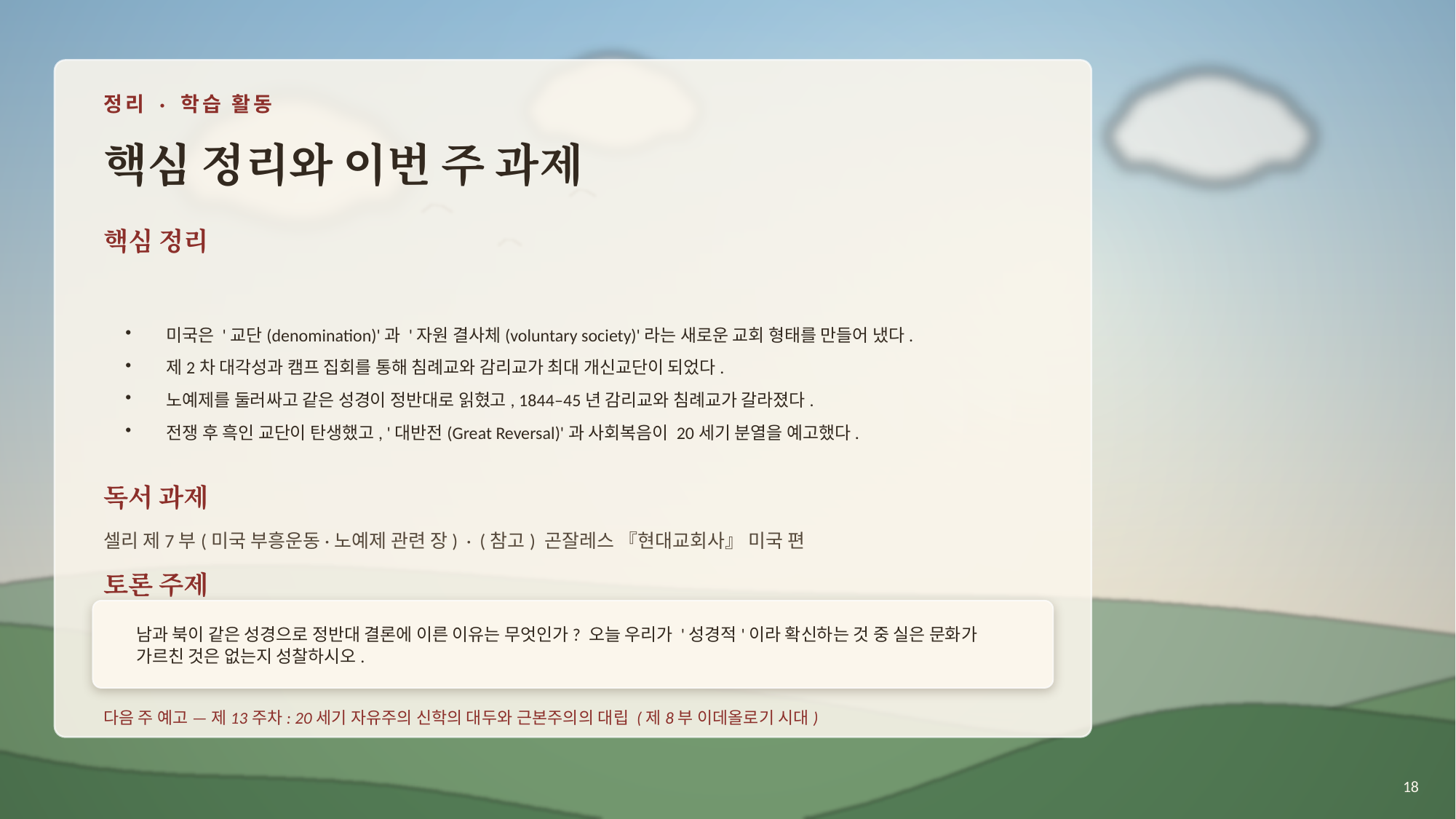

정리 · 학습 활동
핵심 정리와 이번 주 과제
핵심 정리
미국은 '교단(denomination)'과 '자원 결사체(voluntary society)'라는 새로운 교회 형태를 만들어 냈다.
제2차 대각성과 캠프 집회를 통해 침례교와 감리교가 최대 개신교단이 되었다.
노예제를 둘러싸고 같은 성경이 정반대로 읽혔고, 1844–45년 감리교와 침례교가 갈라졌다.
전쟁 후 흑인 교단이 탄생했고, '대반전(Great Reversal)'과 사회복음이 20세기 분열을 예고했다.
독서 과제
셀리 제7부(미국 부흥운동·노예제 관련 장)  ·  (참고) 곤잘레스 『현대교회사』 미국 편
토론 주제

남과 북이 같은 성경으로 정반대 결론에 이른 이유는 무엇인가? 오늘 우리가 '성경적'이라 확신하는 것 중 실은 문화가 가르친 것은 없는지 성찰하시오.
다음 주 예고 — 제13주차: 20세기 자유주의 신학의 대두와 근본주의의 대립 (제8부 이데올로기 시대)
18